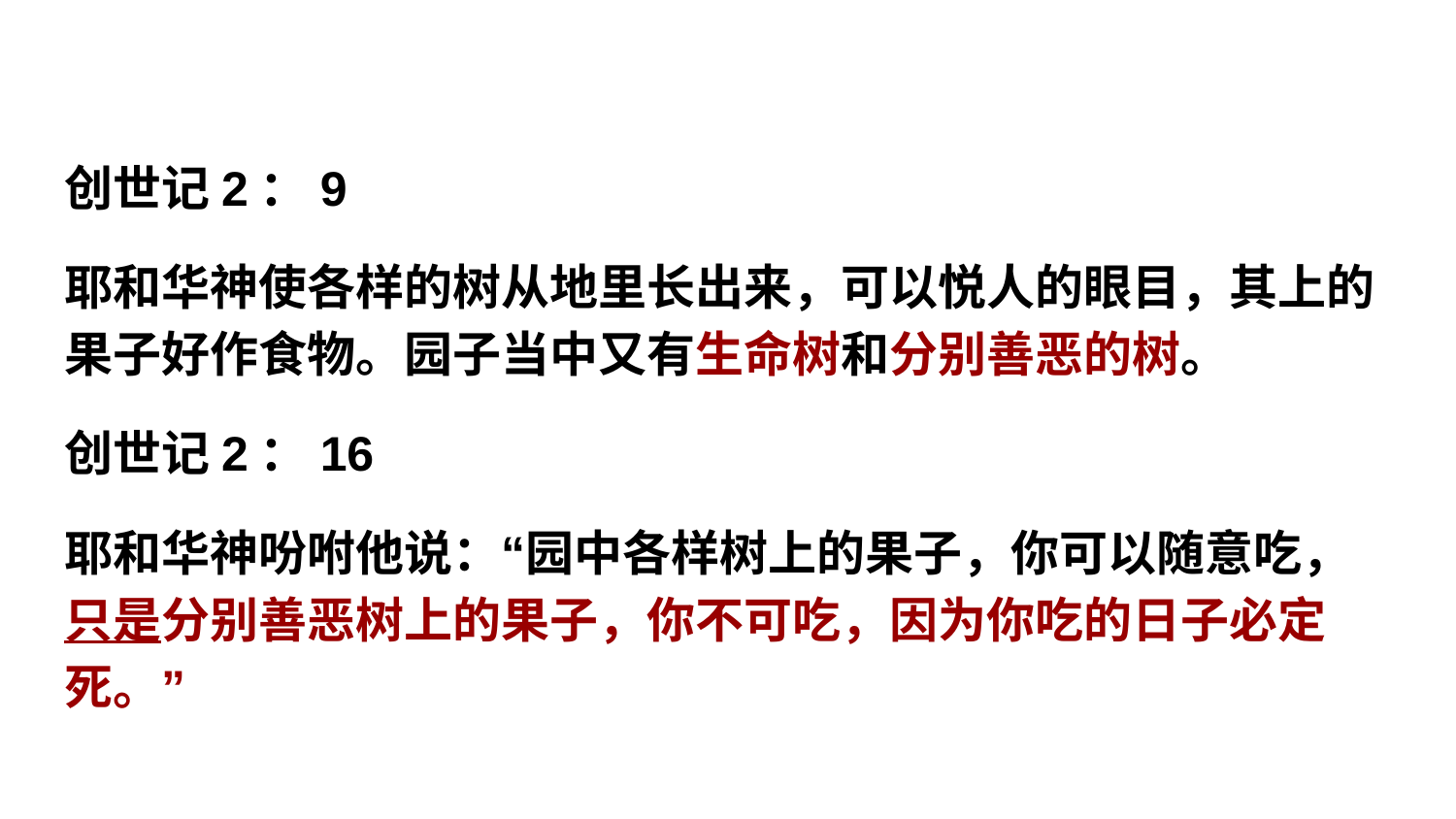

#
创世记2：9
耶和华神使各样的树从地里长出来，可以悦人的眼目，其上的果子好作食物。园子当中又有生命树和分别善恶的树。
创世记2：16
耶和华神吩咐他说：“园中各样树上的果子，你可以随意吃，只是分别善恶树上的果子，你不可吃，因为你吃的日子必定死。”